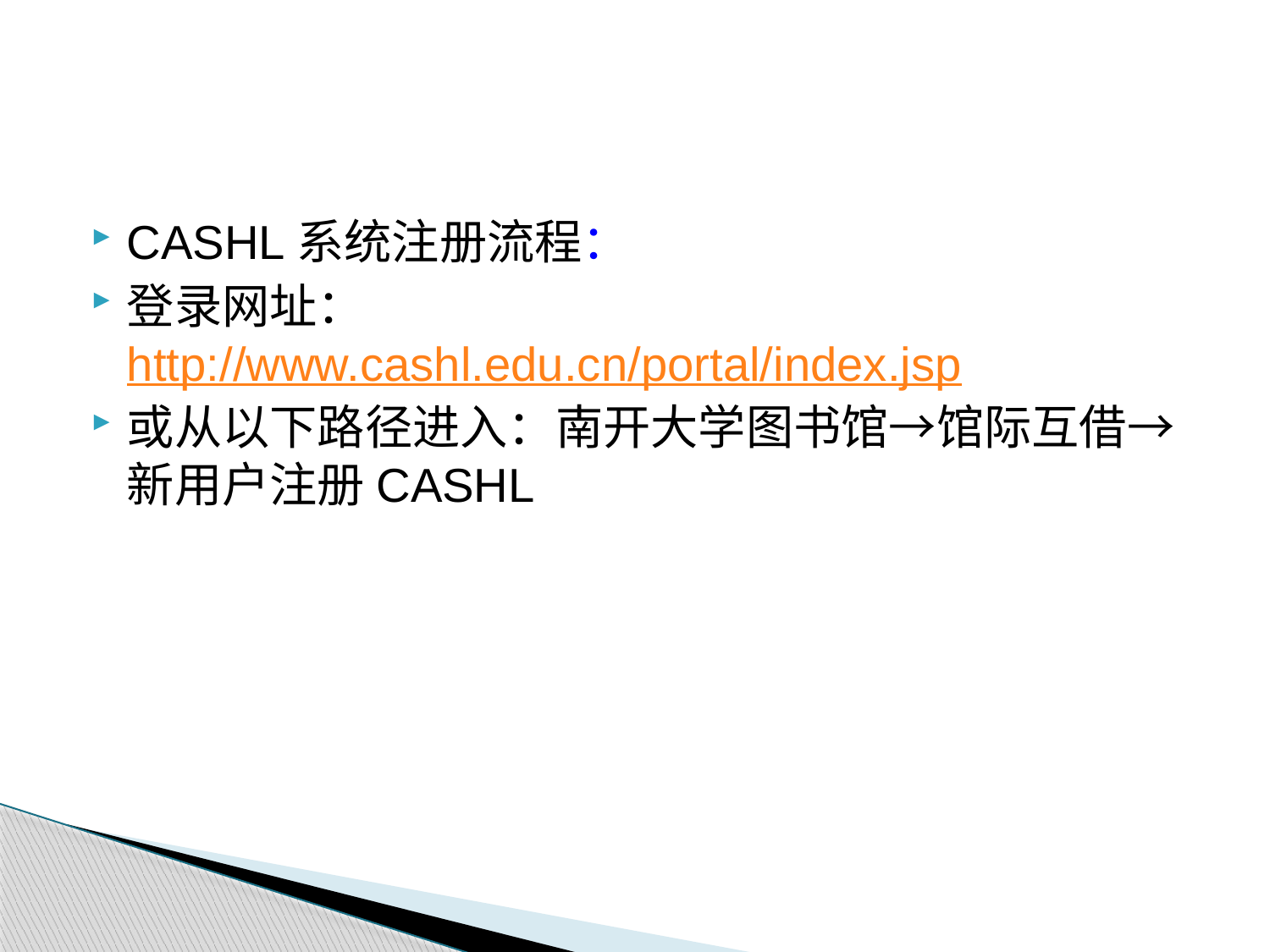

#
CASHL系统注册流程：
登录网址：http://www.cashl.edu.cn/portal/index.jsp
或从以下路径进入：南开大学图书馆→馆际互借→新用户注册CASHL